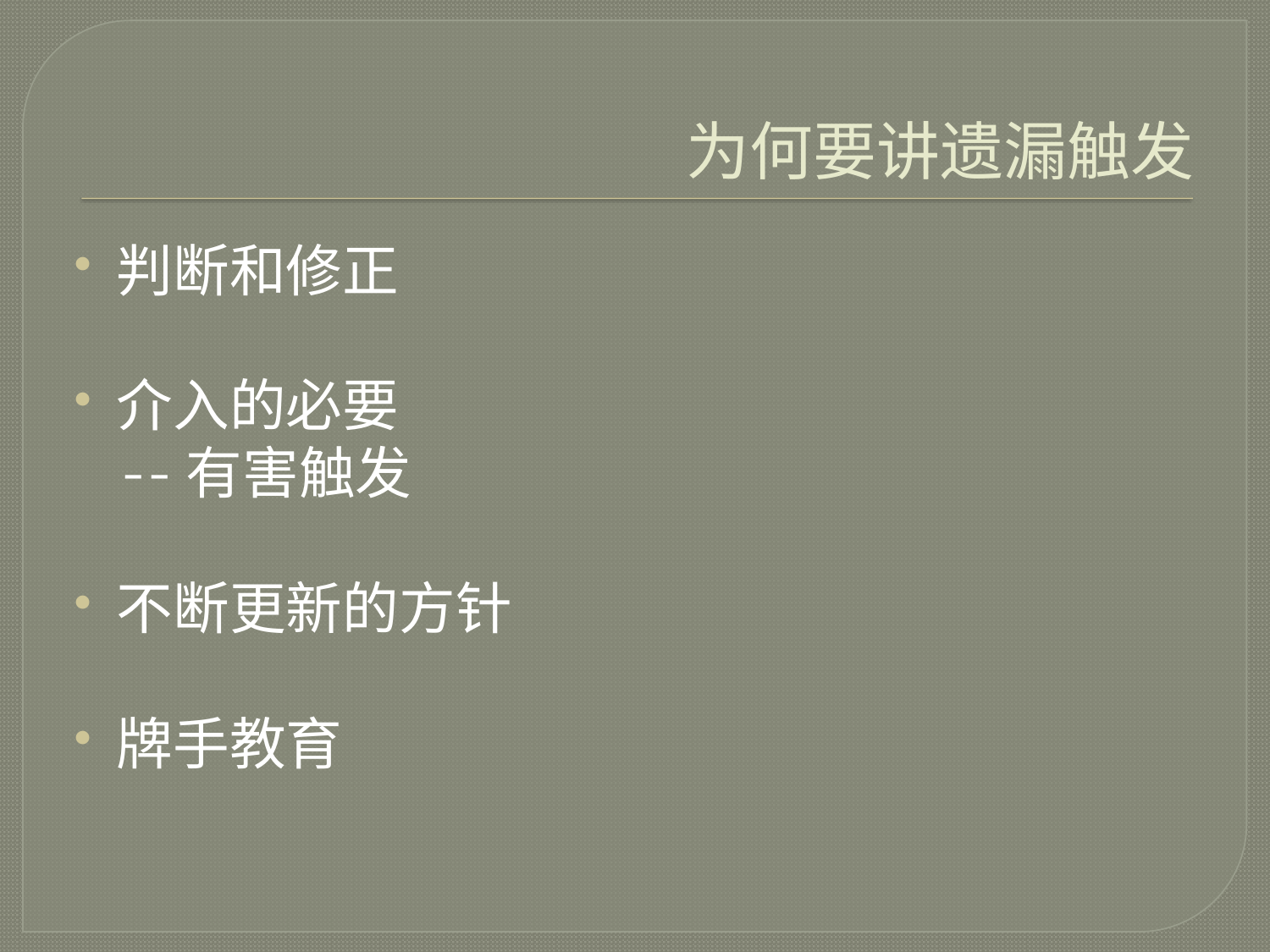

# 为何要讲遗漏触发
判断和修正

介入的必要
    --有害触发

不断更新的方针

牌手教育